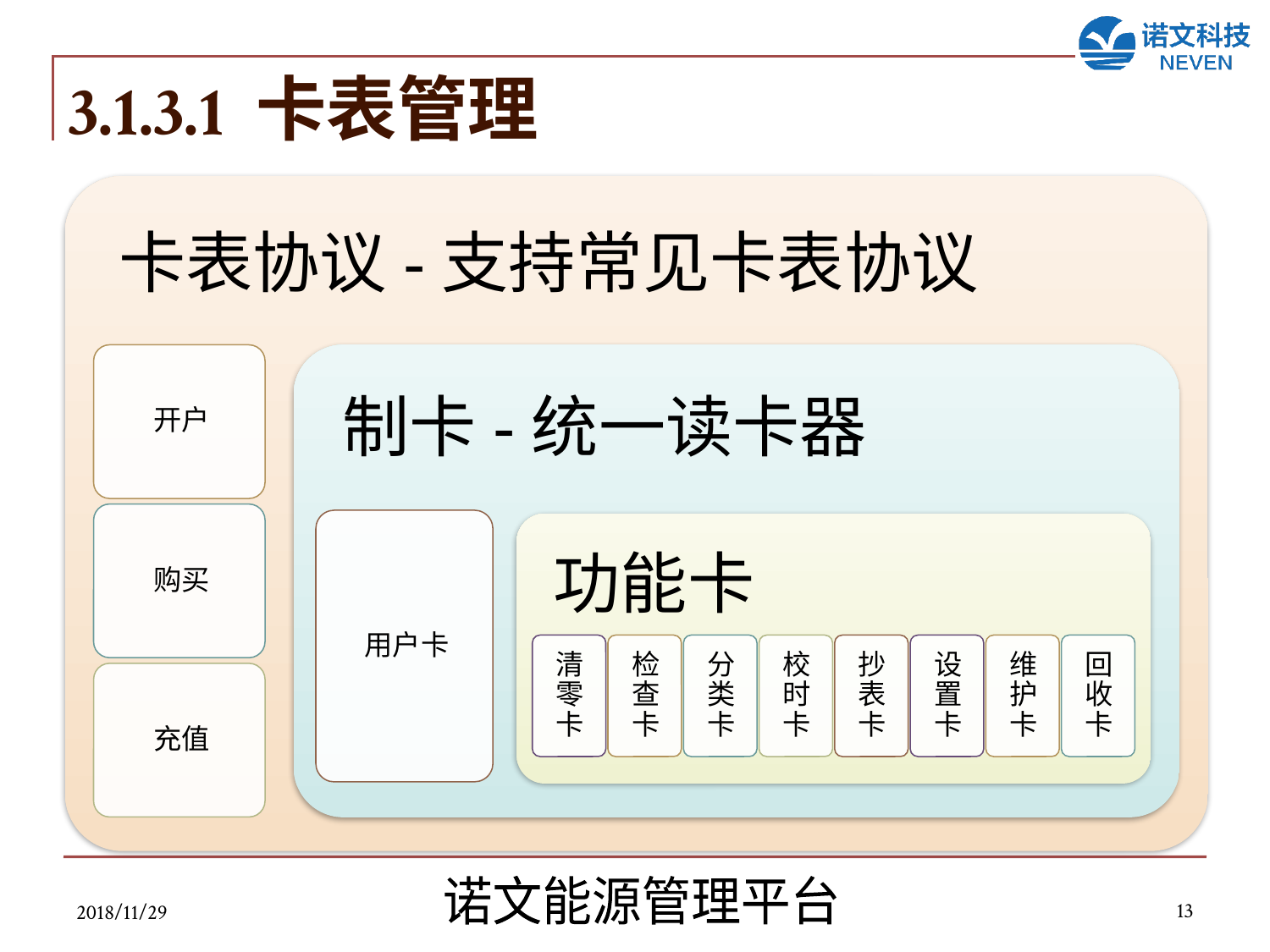

# 3.1.3.1 卡表管理
卡表协议-支持常见卡表协议
开户
购买
充值
制卡-统一读卡器
用户卡
功能卡
清零卡
检查卡
分类卡
校时卡
抄表卡
设置卡
维护卡
回收卡
2018/11/29
13